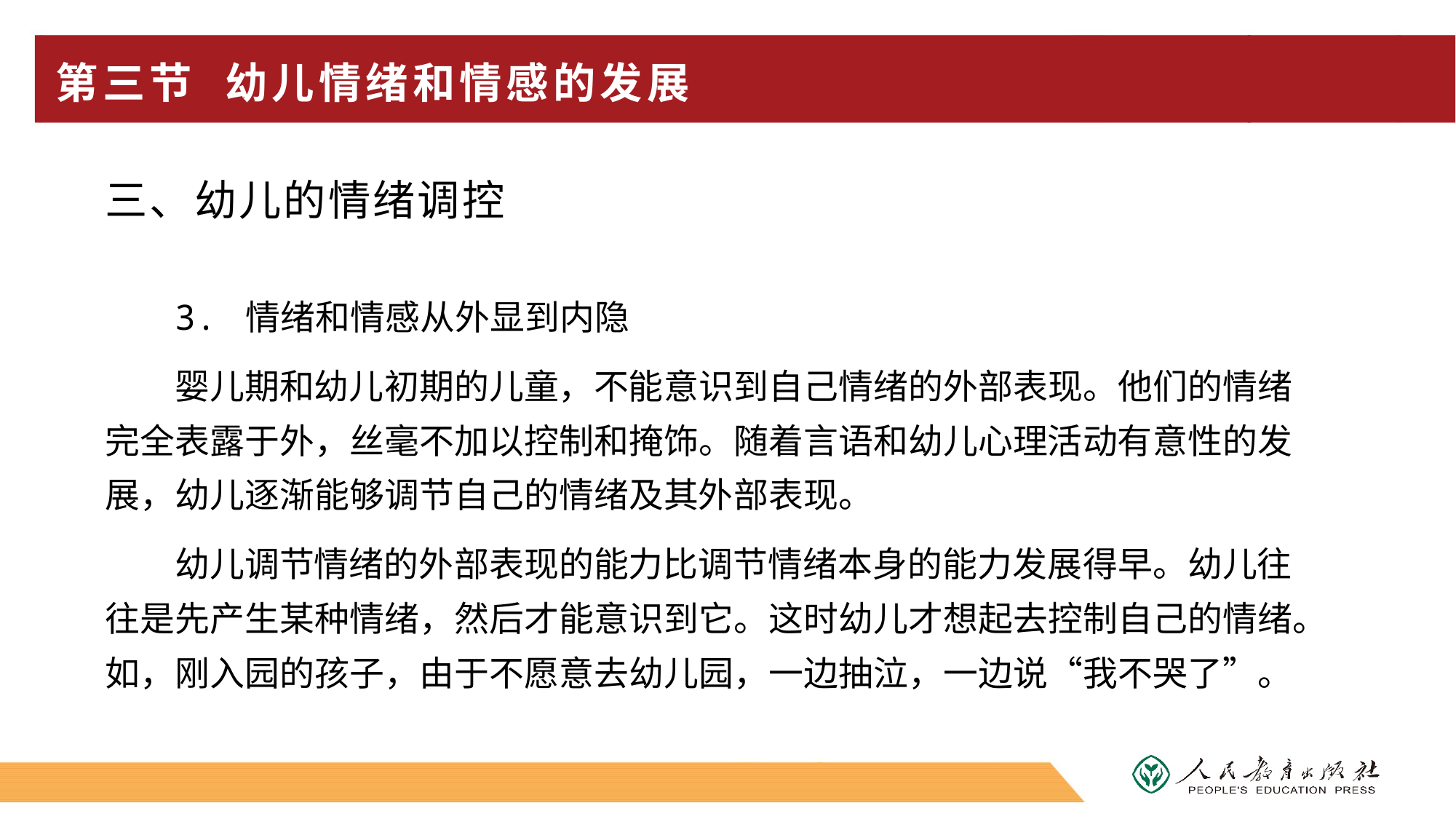

# 第三节  幼儿情绪和情感的发展
三、幼儿的情绪调控
3. 情绪和情感从外显到内隐
婴儿期和幼儿初期的儿童，不能意识到自己情绪的外部表现。他们的情绪完全表露于外，丝毫不加以控制和掩饰。随着言语和幼儿心理活动有意性的发展，幼儿逐渐能够调节自己的情绪及其外部表现。
幼儿调节情绪的外部表现的能力比调节情绪本身的能力发展得早。幼儿往往是先产生某种情绪，然后才能意识到它。这时幼儿才想起去控制自己的情绪。如，刚入园的孩子，由于不愿意去幼儿园，一边抽泣，一边说“我不哭了”。